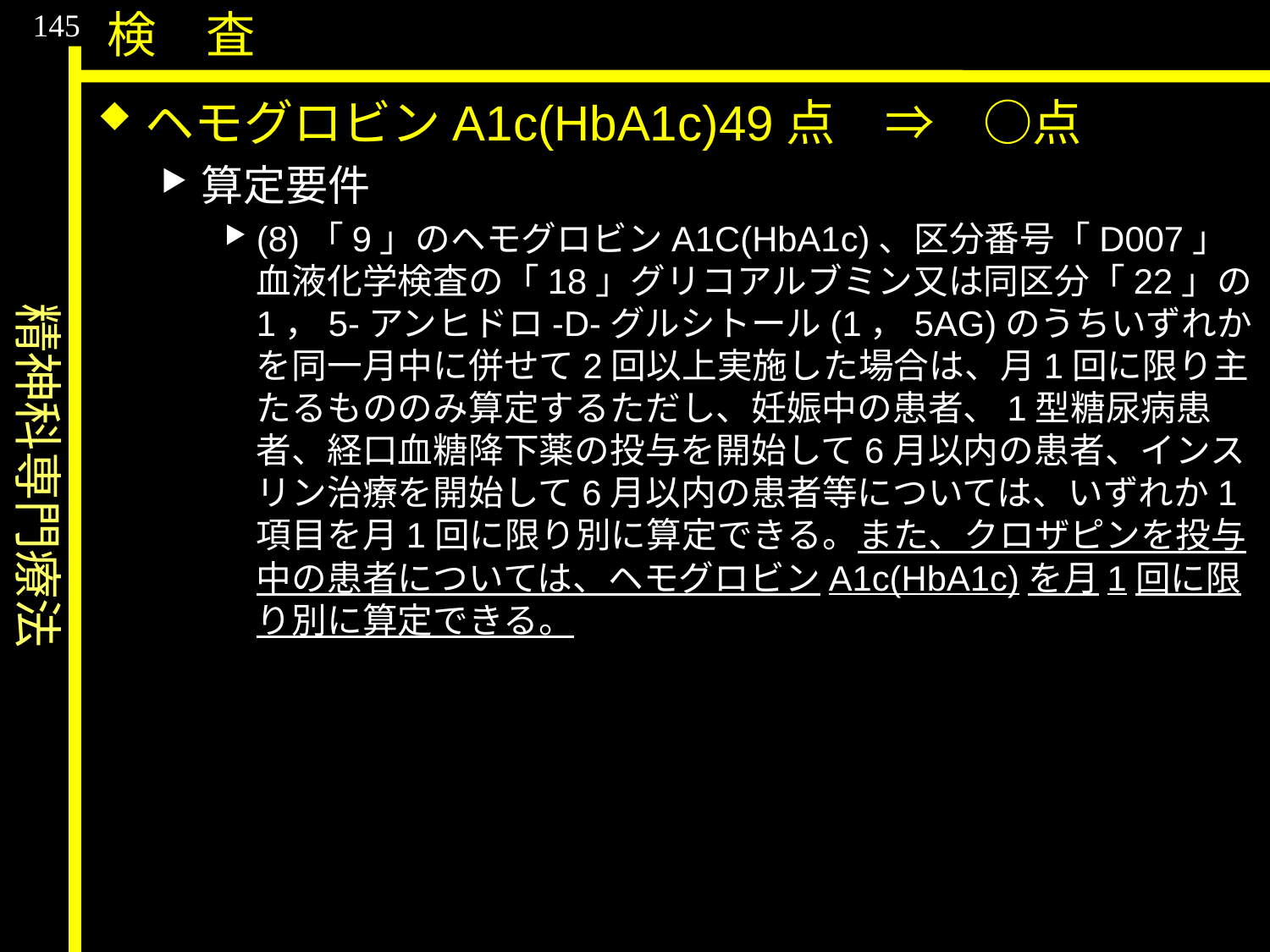

精神科専門療法
145
検　査

ヘモグロビンA1c(HbA1c)49点　⇒　○点
算定要件
(8)「9」のヘモグロビンA1C(HbA1c)、区分番号「D007」血液化学検査の「18」グリコアルブミン又は同区分「22」の1，5-アンヒドロ-D-グルシトール(1，5AG)のうちいずれかを同一月中に併せて2回以上実施した場合は、月1回に限り主たるもののみ算定するただし、妊娠中の患者、1型糖尿病患者、経口血糖降下薬の投与を開始して6月以内の患者、インスリン治療を開始して6月以内の患者等については、いずれか1項目を月1回に限り別に算定できる。また、クロザピンを投与中の患者については、ヘモグロビンA1c(HbA1c)を月1回に限り別に算定できる。